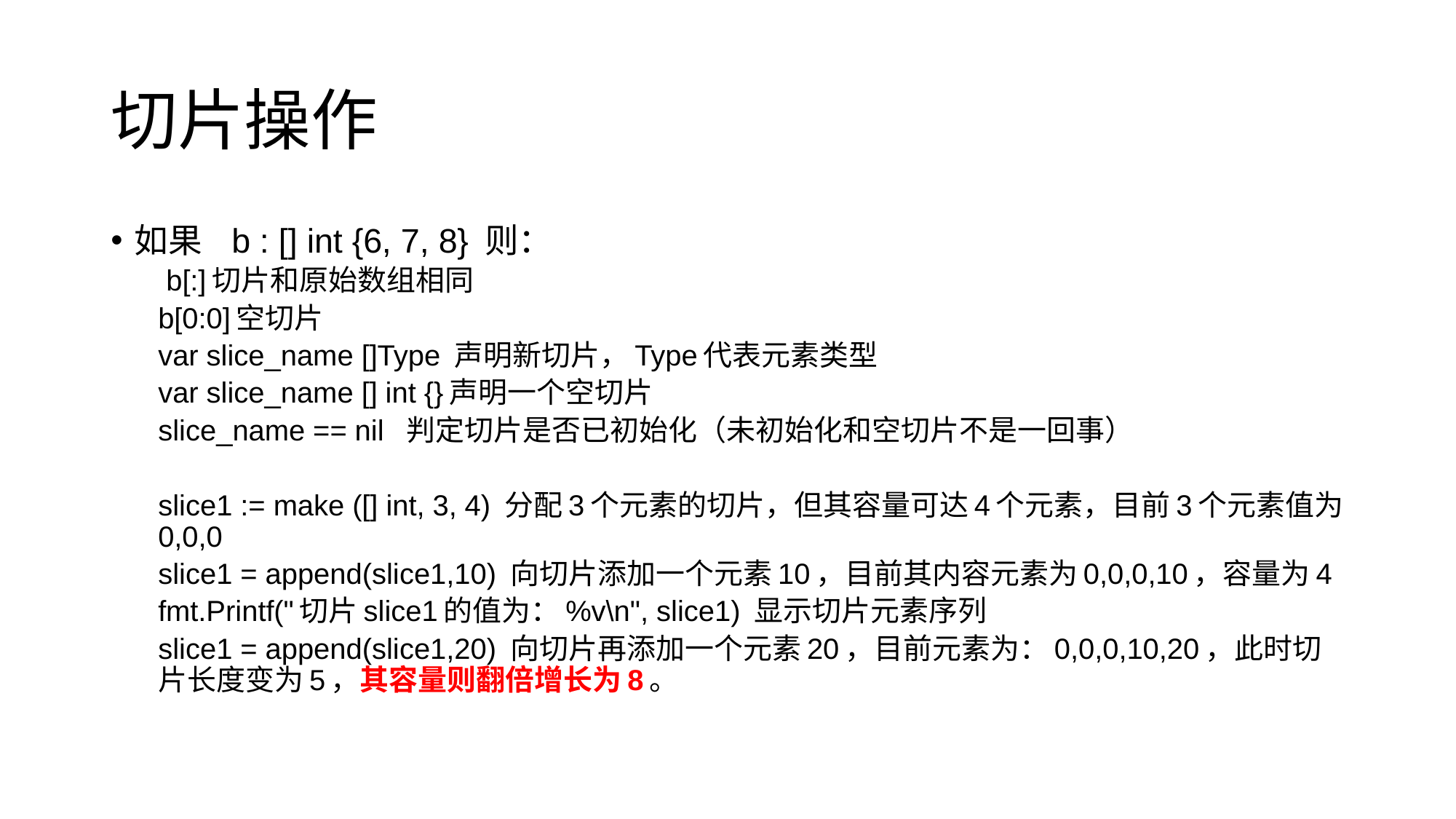

# 切片操作
如果   b : [] int {6, 7, 8} 则：
 b[:]切片和原始数组相同
b[0:0]空切片
var slice_name []Type 声明新切片，Type代表元素类型
var slice_name [] int {}声明一个空切片
slice_name == nil  判定切片是否已初始化（未初始化和空切片不是一回事）

slice1 := make ([] int, 3, 4) 分配3个元素的切片，但其容量可达4个元素，目前3个元素值为0,0,0
slice1 = append(slice1,10) 向切片添加一个元素10，目前其内容元素为0,0,0,10，容量为4
fmt.Printf("切片slice1的值为：%v\n", slice1) 显示切片元素序列
slice1 = append(slice1,20) 向切片再添加一个元素20，目前元素为：0,0,0,10,20，此时切片长度变为5，其容量则翻倍增长为8。